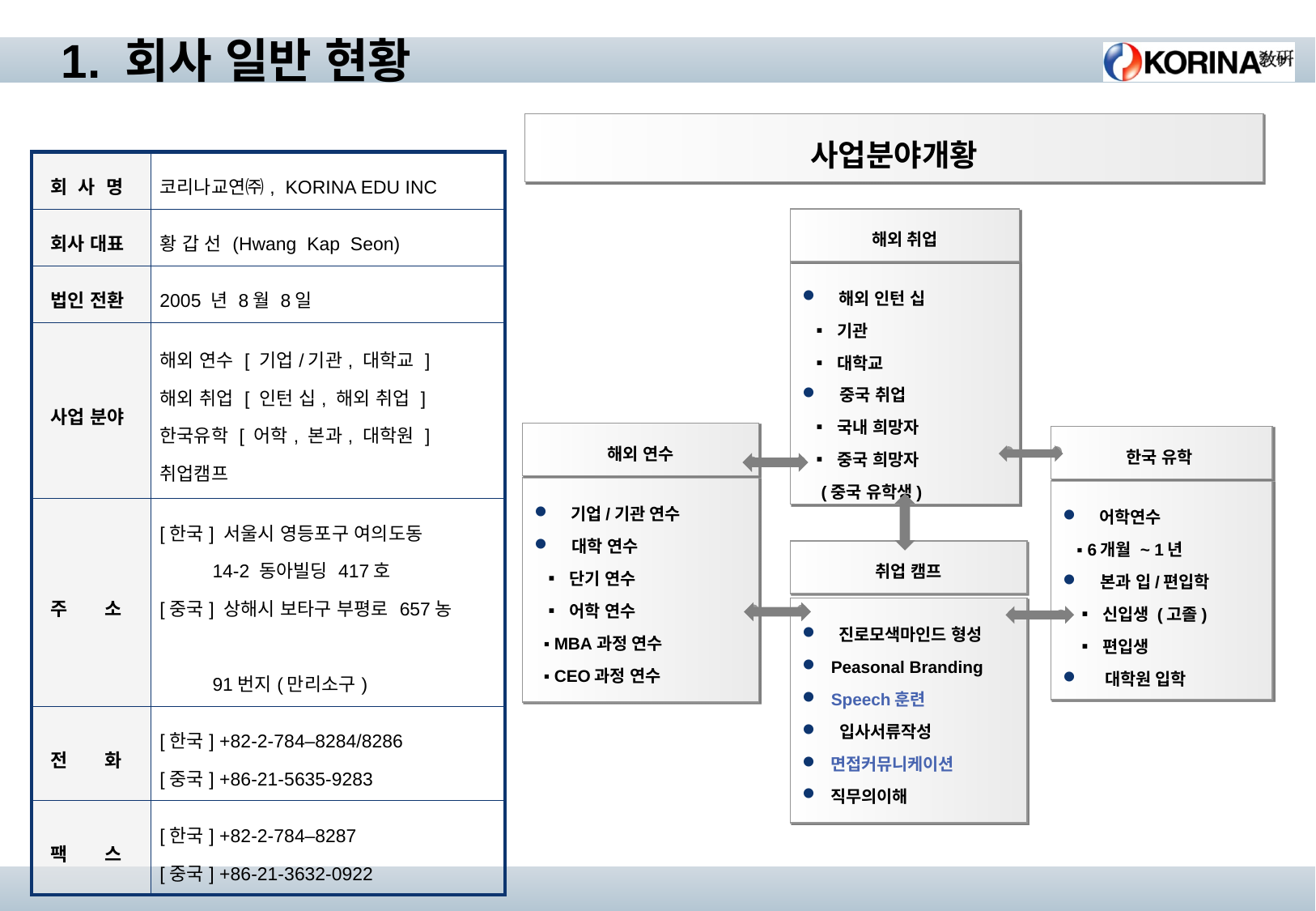

1. 회사 일반 현황
사업분야개황
| 회 사 명 | 코리나교연㈜, KORINA EDU INC |
| --- | --- |
| 회사 대표 | 황 갑 선 (Hwang Kap Seon) |
| 법인 전환 | 2005 년 8월 8일 |
| 사업 분야 | 해외 연수 [ 기업/기관, 대학교 ] 해외 취업 [ 인턴 십, 해외 취업 ] 한국유학 [ 어학, 본과, 대학원 ] 취업캠프 |
| 주 소 | [한국] 서울시 영등포구 여의도동 14-2 동아빌딩 417호 [중국] 상해시 보타구 부평로 657농 91번지(만리소구) |
| 전 화 | [한국] +82-2-784–8284/8286 [중국] +86-21-5635-9283 |
| 팩 스 | [한국] +82-2-784–8287 [중국] +86-21-3632-0922 |
해외 취업
 해외 인턴 십
  ▪ 기관
  ▪ 대학교
 중국 취업
  ▪ 국내 희망자
  ▪ 중국 희망자
    (중국 유학생)
해외 연수
한국 유학

 기업/기관 연수
 대학 연수
  ▪ 단기 연수
  ▪ 어학 연수
  ▪ MBA과정 연수
  ▪ CEO과정 연수
 어학연수
   ▪ 6개월 ~ 1년
 본과 입/편입학
   ▪ 신입생 (고졸)
   ▪ 편입생
  대학원 입학

취업 캠프
 진로모색마인드 형성
Peasonal Branding
Speech훈련
 입사서류작성
면접커뮤니케이션
직무의이해